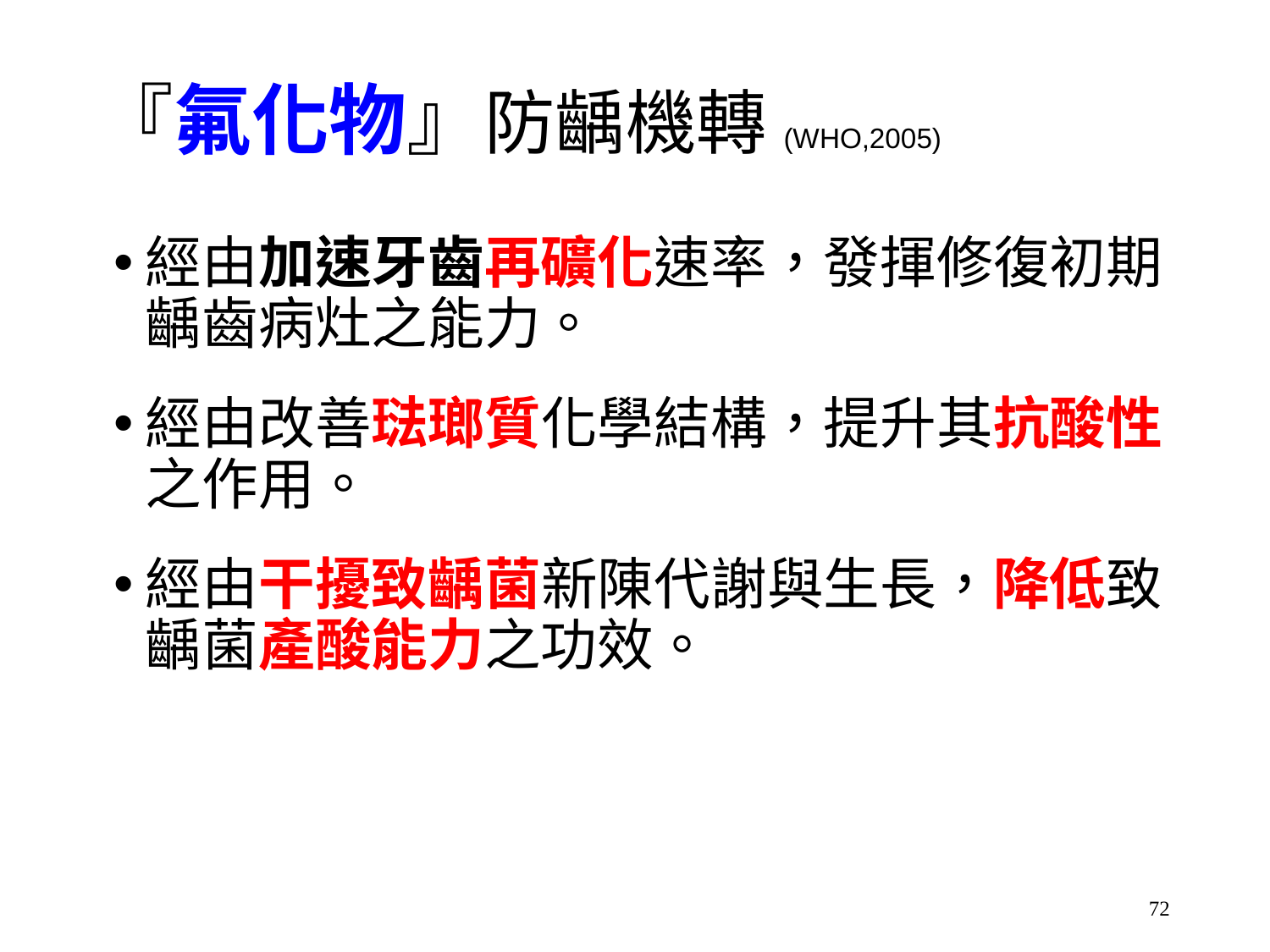

# 『氟化物』防齲機轉(WHO,2005)
經由加速牙齒再礦化速率，發揮修復初期齲齒病灶之能力。
經由改善琺瑯質化學結構，提升其抗酸性之作用。
經由干擾致齲菌新陳代謝與生長，降低致齲菌產酸能力之功效。
72